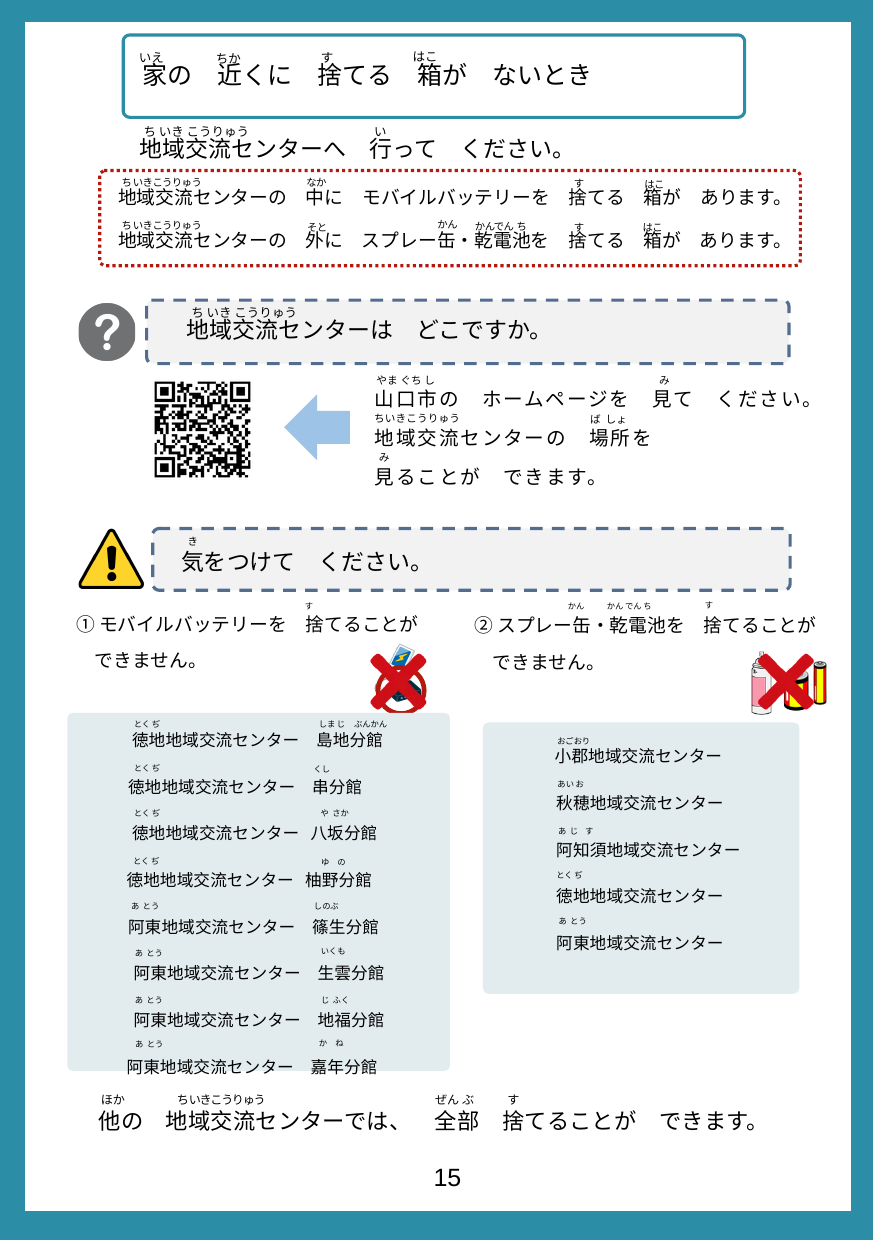

家の　近くに　捨てる　箱が　ないとき
    はこ
す
いえ
ちか
い
 ち いき こうりゅう
地域交流センターへ　行って　ください。

   ち いきこうりゅう
なか
  す
はこ
地域交流センターの　中に　モバイルバッテリーを　捨てる　箱が　あります。
かん
   ち いきこうりゅう
かんでん  ち
  す
はこ
そと
地域交流センターの　外に　スプレー缶・乾電池を　捨てる　箱が　あります。

 ち いき こうりゅう

地域交流センターは　どこですか。
山口市の　ホームページを　見て　ください。
地域交流センターの　場所を
見ることが　できます。
  やま ぐち し
 み
ちいきこうりゅう
ば  しょ
み

気をつけて　ください。
き

    す
①モバイルバッテリーを　捨てることが 　できません。
す
かん
かん でん ち
②スプレー缶・乾電池を　捨てることが
　できません。

おごおり
 　  小郡地域交流センター

　　秋穂地域交流センター

　　阿知須地域交流センター

　　徳地地域交流センター

　　阿東地域交流センター

あい お
あ  じ    す

とく ぢ
あ  とう

  とく ぢ
  しま じ
ぶんかん
 　  徳地地域交流センター　島地分館

　   徳地地域交流センター　串分館

 　  徳地地域交流センター   八坂分館

      徳地地域交流センター   柚野分館

　   阿東地域交流センター　篠生分館

　　阿東地域交流センター　生雲分館

　　阿東地域交流センター　地福分館

      阿東地域交流センター　嘉年分館

  とく ぢ
くし
  とく ぢ
 や  さか
  とく ぢ
 ゆ　の
しのぶ
   あ  とう
いくも
   あ  とう
 じ  ふく
   あ  とう
 か　ね
   あ  とう
    ほか
  ち いきこうりゅう
   ぜん ぶ
す
他の　地域交流センターでは、　全部　捨てることが　できます。
15